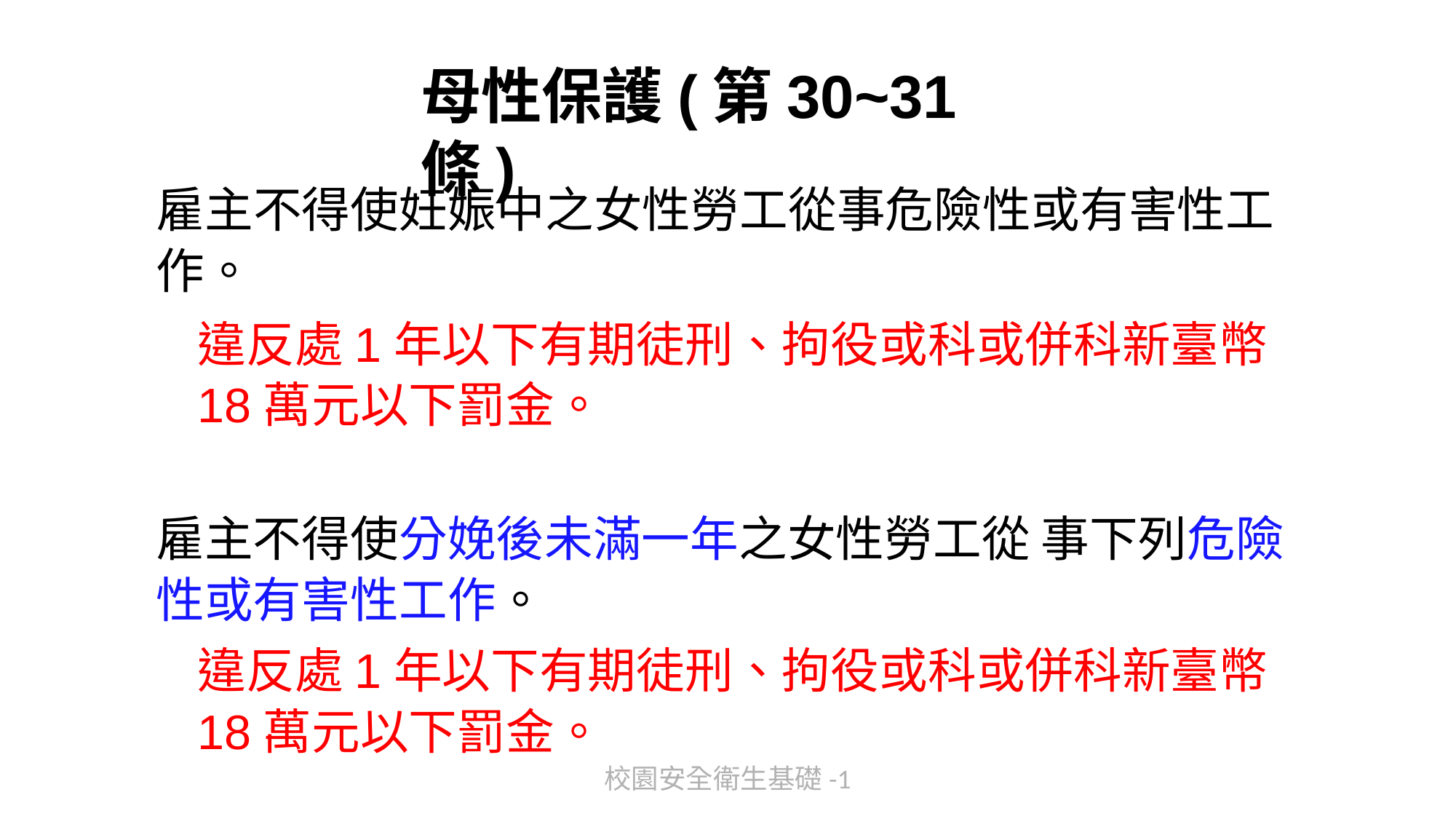

# 母性保護(第30~31條)
雇主不得使妊娠中之女性勞工從事危險性或有害性工作。
違反處1年以下有期徒刑、拘役或科或併科新臺幣18萬元以下罰金。

雇主不得使分娩後未滿一年之女性勞工從 事下列危險性或有害性工作。
違反處1年以下有期徒刑、拘役或科或併科新臺幣18萬元以下罰金。
校園安全衛生基礎-1
46